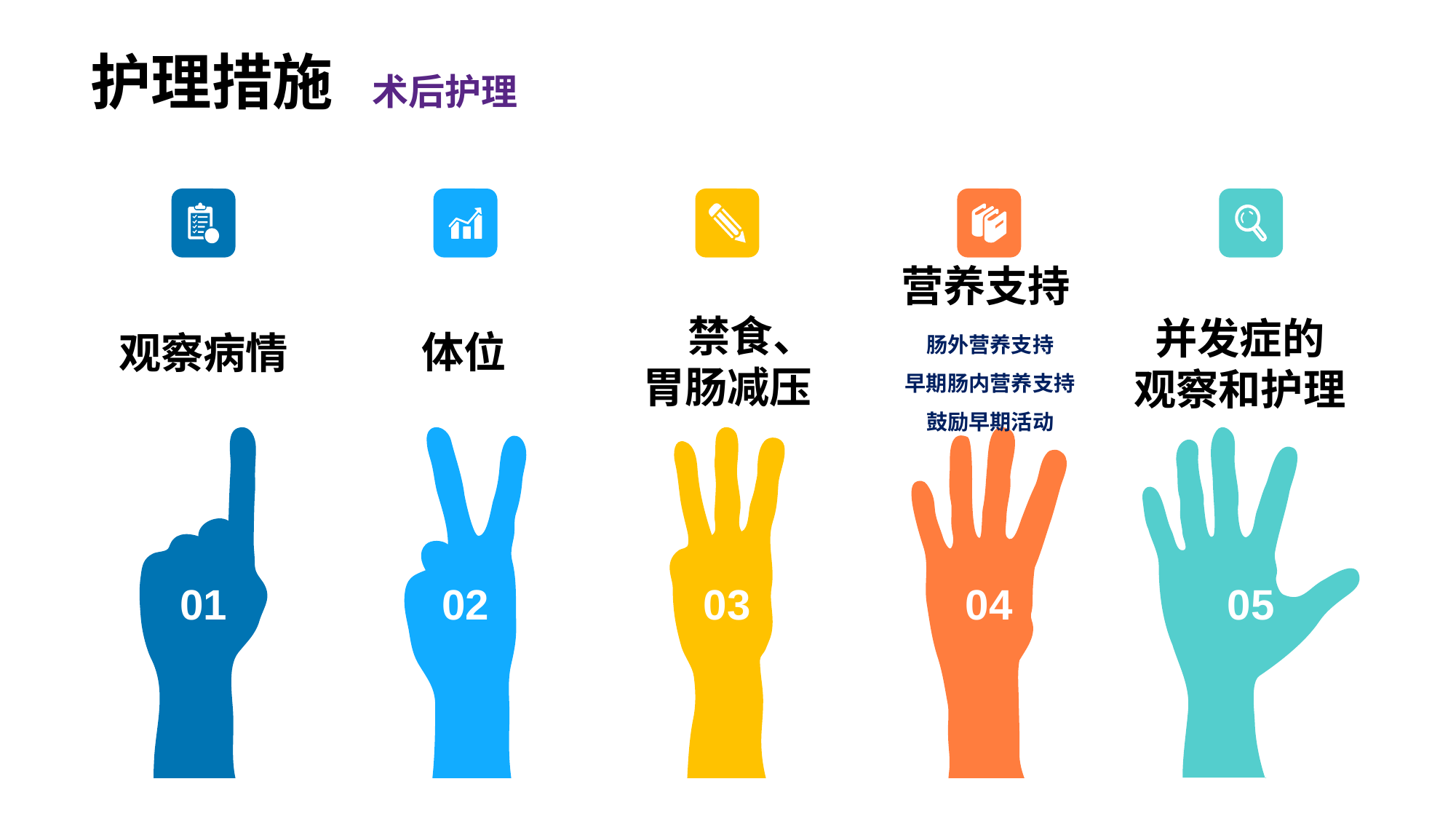

护理措施
术后护理

营养支持
肠外营养支持
早期肠内营养支持
鼓励早期活动
并发症的
观察和护理
    禁食、
胃肠减压
体位
观察病情
03
02
04
01
05